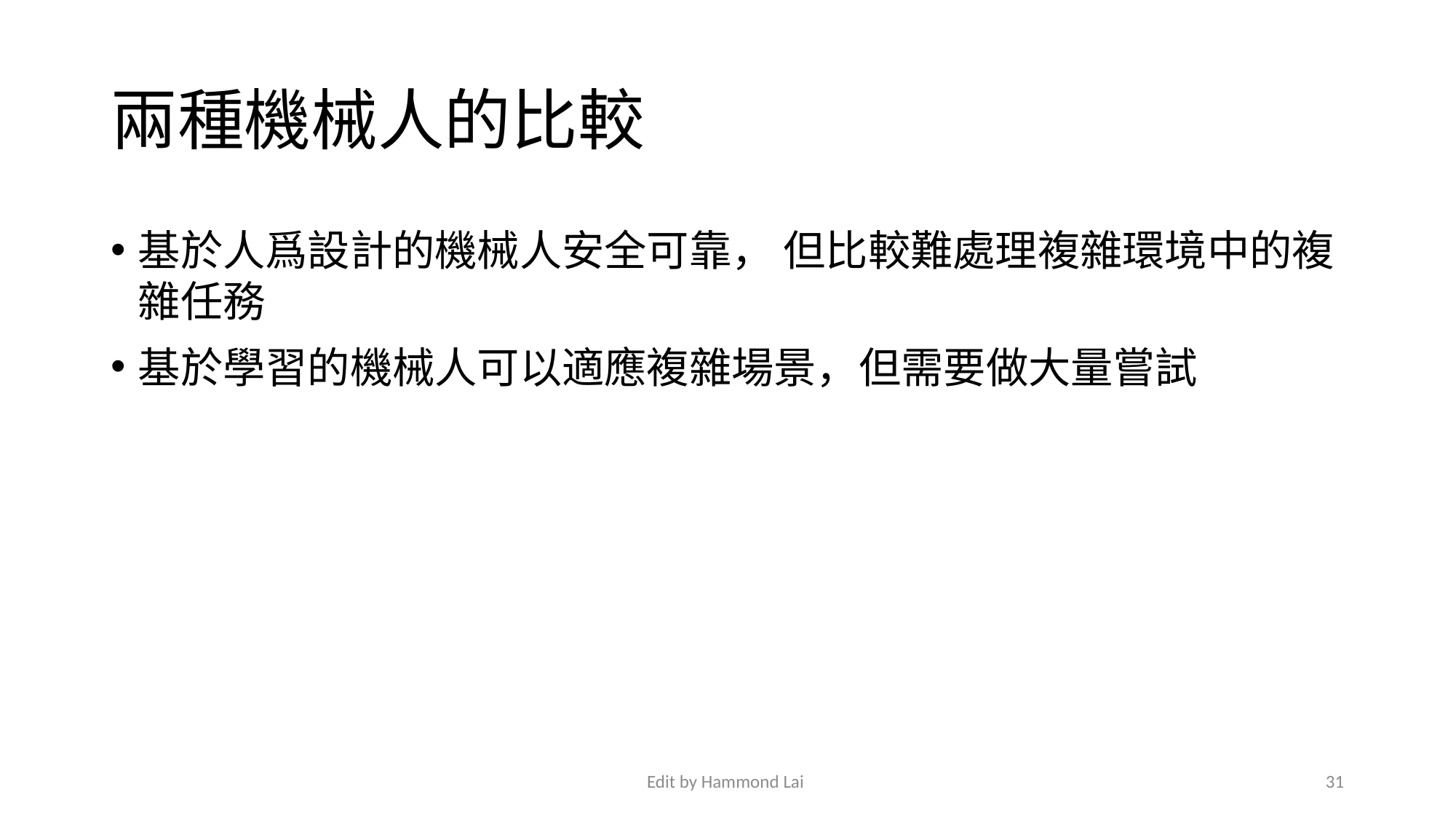

# 兩種機械人的比較
基於人爲設計的機械人安全可靠， 但比較難處理複雜環境中的複雜任務
基於學習的機械人可以適應複雜場景，但需要做大量嘗試

Edit by Hammond Lai
31